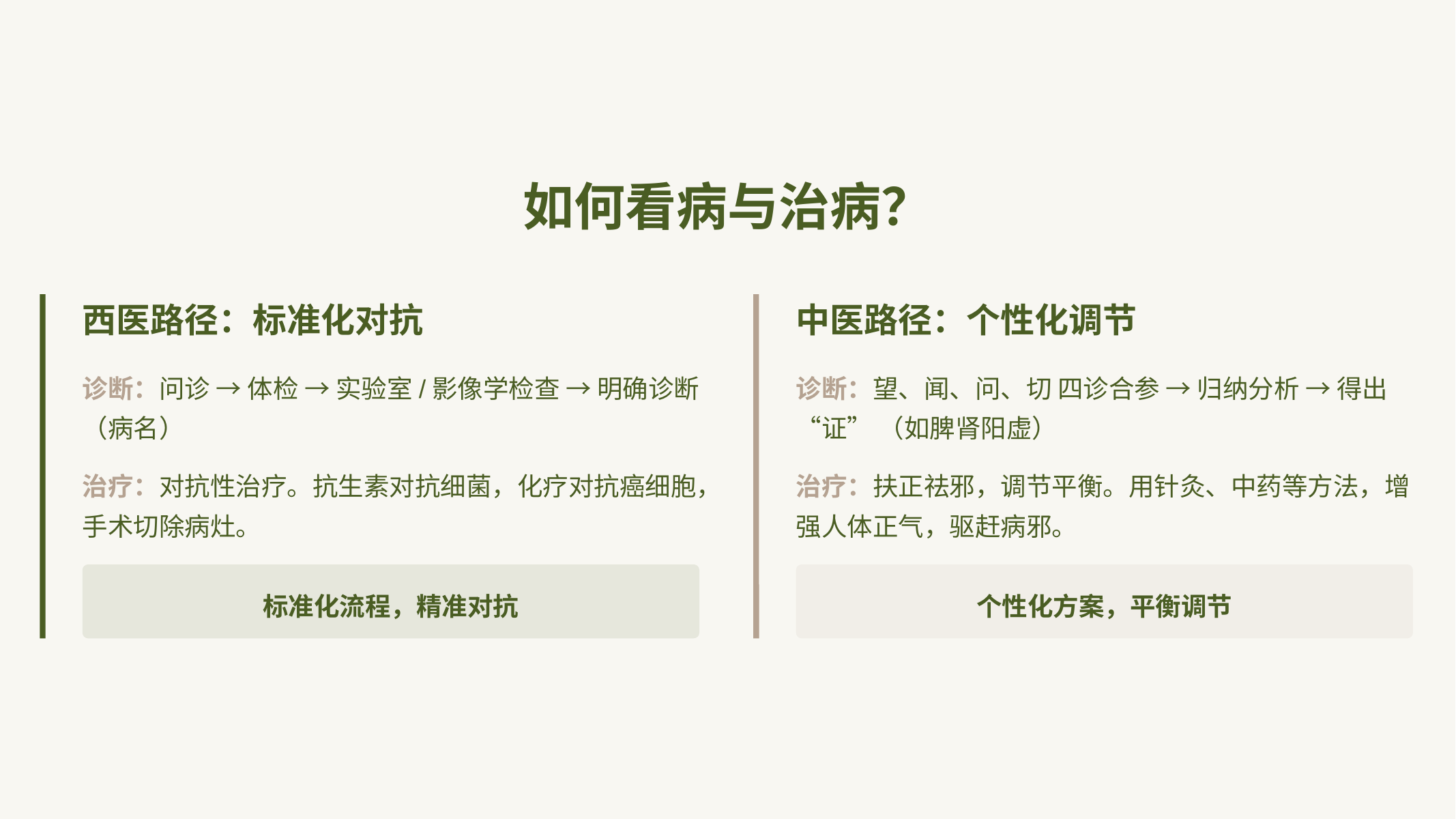

如何看病与治病？

西医路径：标准化对抗

中医路径：个性化调节
诊断：问诊 → 体检 → 实验室/影像学检查 → 明确诊断（病名）
诊断：望、闻、问、切 四诊合参 → 归纳分析 → 得出 “证” （如脾肾阳虚）
治疗：对抗性治疗。抗生素对抗细菌，化疗对抗癌细胞，手术切除病灶。
治疗：扶正祛邪，调节平衡。用针灸、中药等方法，增强人体正气，驱赶病邪。
标准化流程，精准对抗

个性化方案，平衡调节